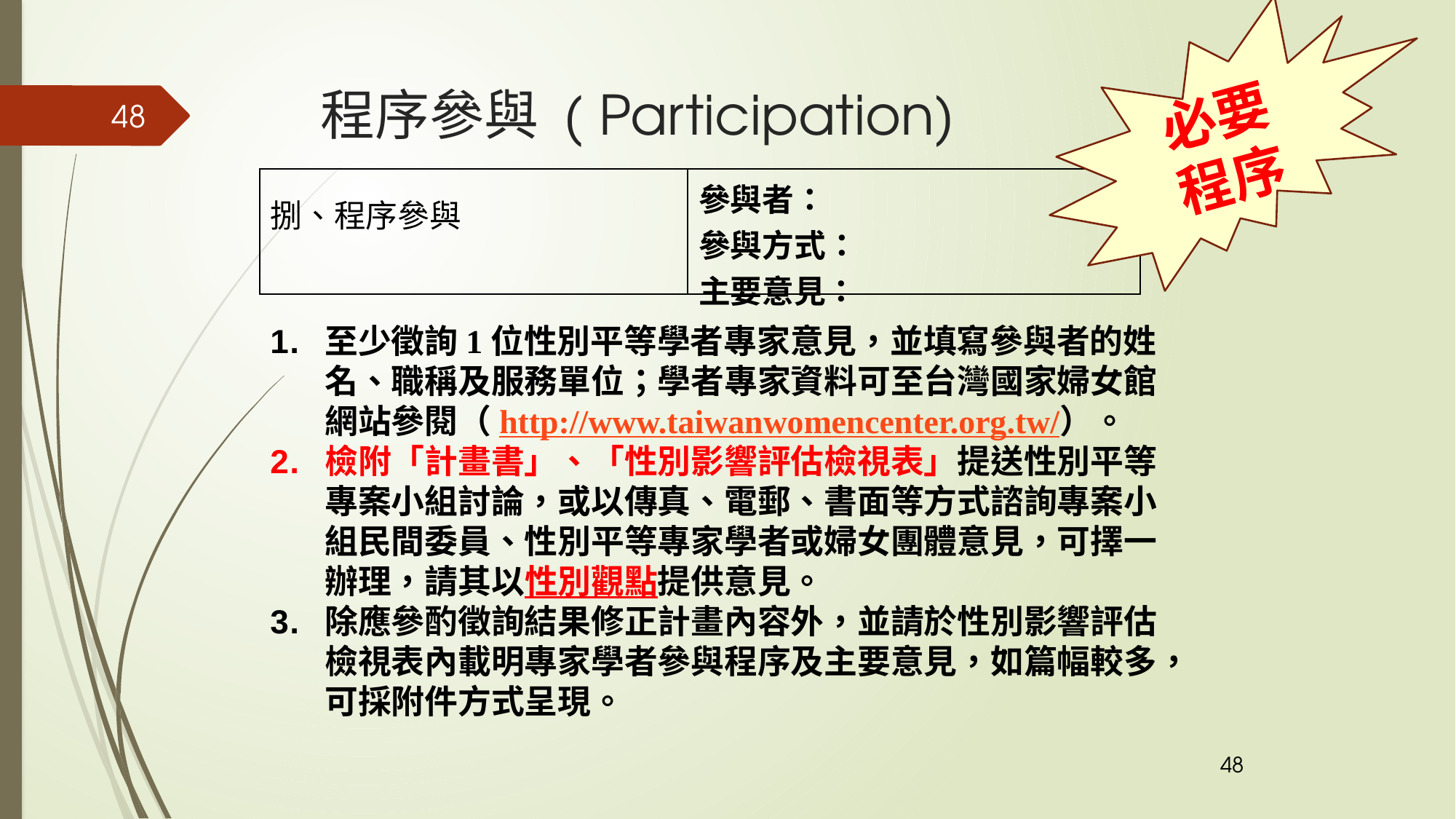

程序參與 ( Participation)
必要程序
48
| 捌、程序參與 | 參與者： 參與方式： 主要意見： |
| --- | --- |
至少徵詢1位性別平等學者專家意見，並填寫參與者的姓名、職稱及服務單位；學者專家資料可至台灣國家婦女館網站參閱（http://www.taiwanwomencenter.org.tw/）。
檢附「計畫書」、「性別影響評估檢視表」提送性別平等專案小組討論，或以傳真、電郵、書面等方式諮詢專案小組民間委員、性別平等專家學者或婦女團體意見，可擇一辦理，請其以性別觀點提供意見。
除應參酌徵詢結果修正計畫內容外，並請於性別影響評估檢視表內載明專家學者參與程序及主要意見，如篇幅較多，可採附件方式呈現。

48